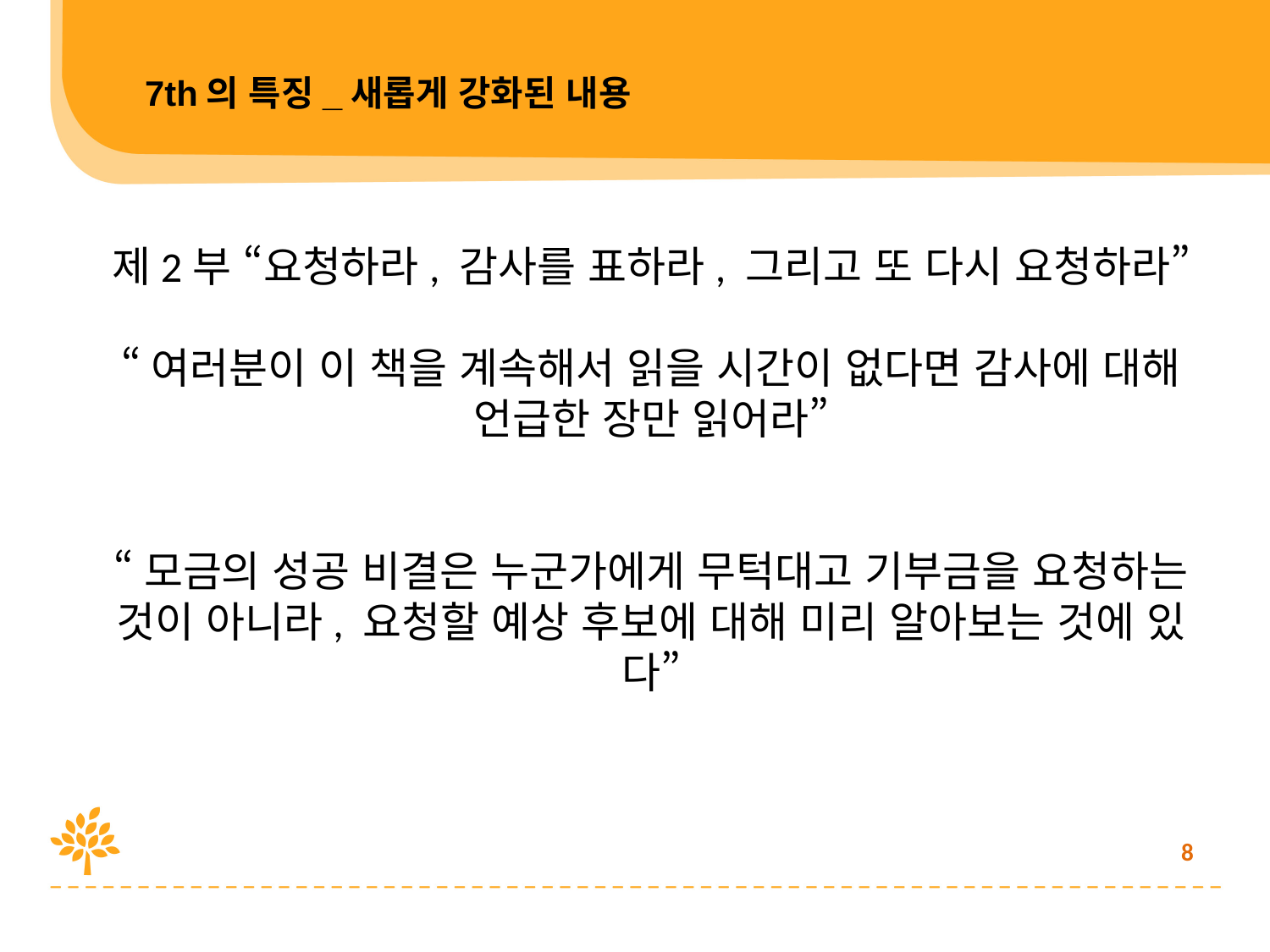

7th의 특징_새롭게 강화된 내용
제2부 “요청하라, 감사를 표하라, 그리고 또 다시 요청하라”

“여러분이 이 책을 계속해서 읽을 시간이 없다면 감사에 대해 언급한 장만 읽어라”

“모금의 성공 비결은 누군가에게 무턱대고 기부금을 요청하는 것이 아니라, 요청할 예상 후보에 대해 미리 알아보는 것에 있다”

8